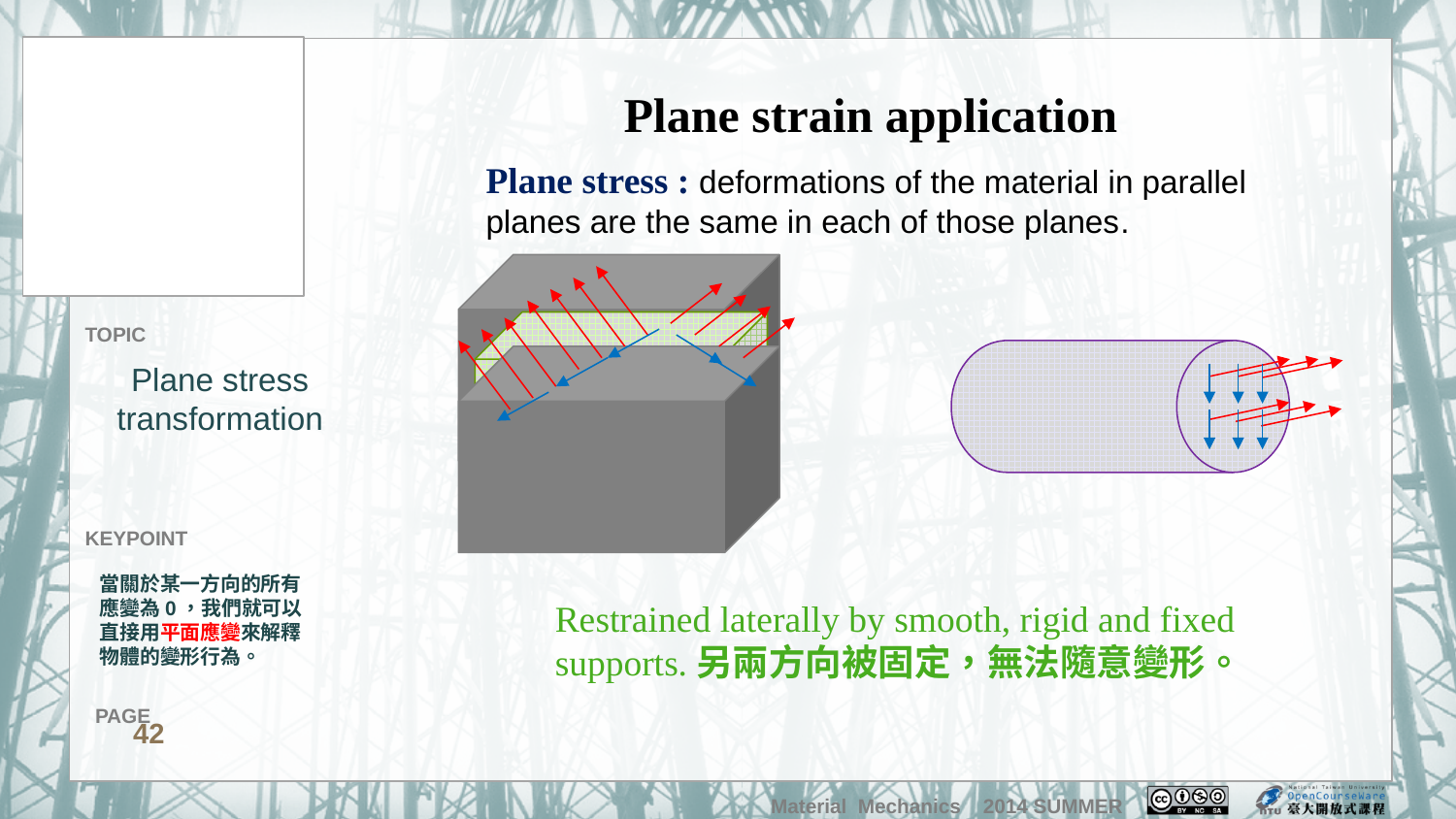

Plane strain application
Plane stress : deformations of the material in parallel planes are the same in each of those planes.

# Plane stress transformation
當關於某一方向的所有應變為0，我們就可以直接用平面應變來解釋物體的變形行為。
Restrained laterally by smooth, rigid and fixed supports.另兩方向被固定，無法隨意變形。
42